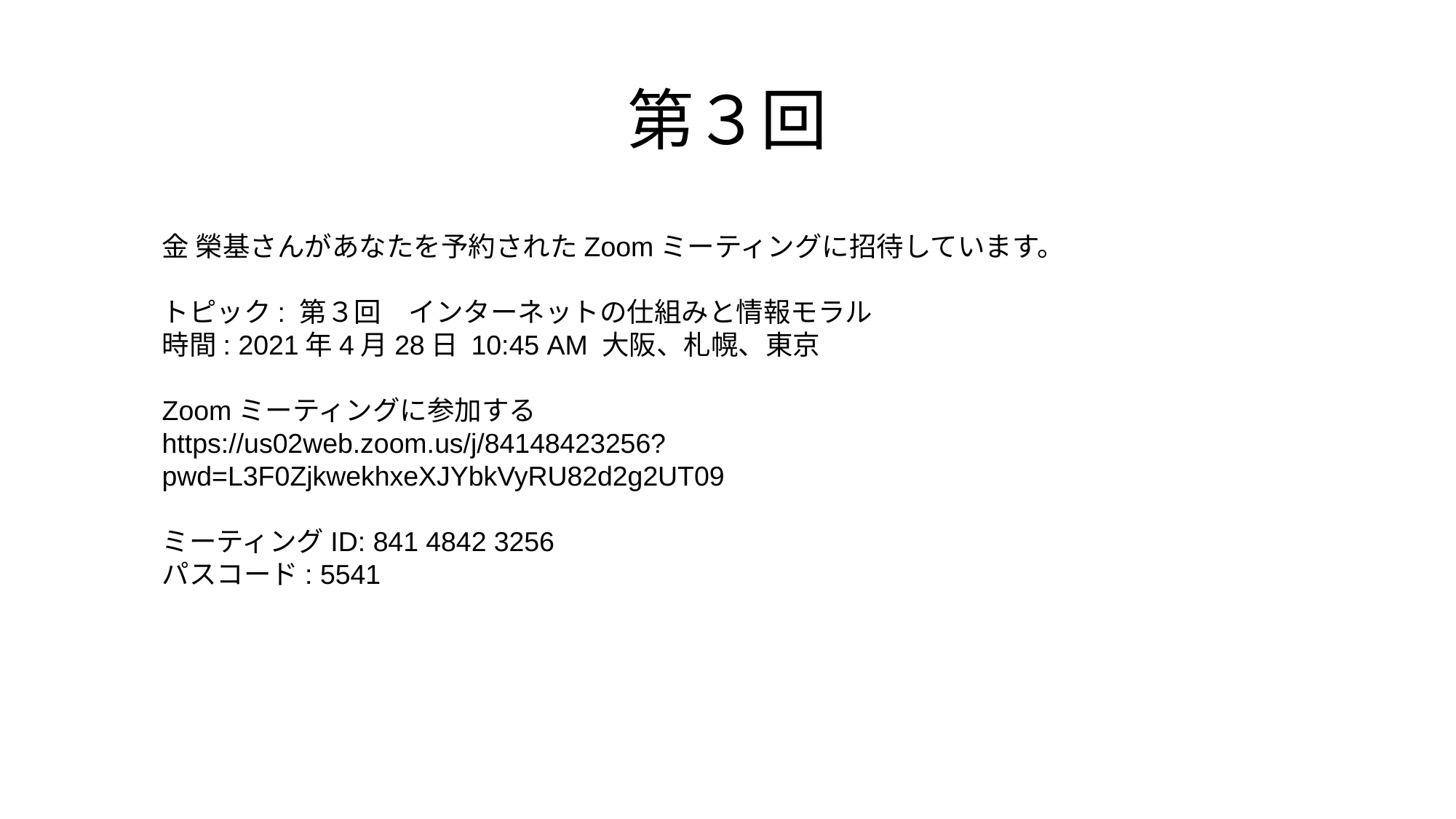

# 第３回
金 榮基さんがあなたを予約されたZoomミーティングに招待しています。

トピック: 第３回　インターネットの仕組みと情報モラル
時間: 2021年4月28日 10:45 AM 大阪、札幌、東京

Zoomミーティングに参加する
https://us02web.zoom.us/j/84148423256?pwd=L3F0ZjkwekhxeXJYbkVyRU82d2g2UT09

ミーティングID: 841 4842 3256
パスコード: 5541